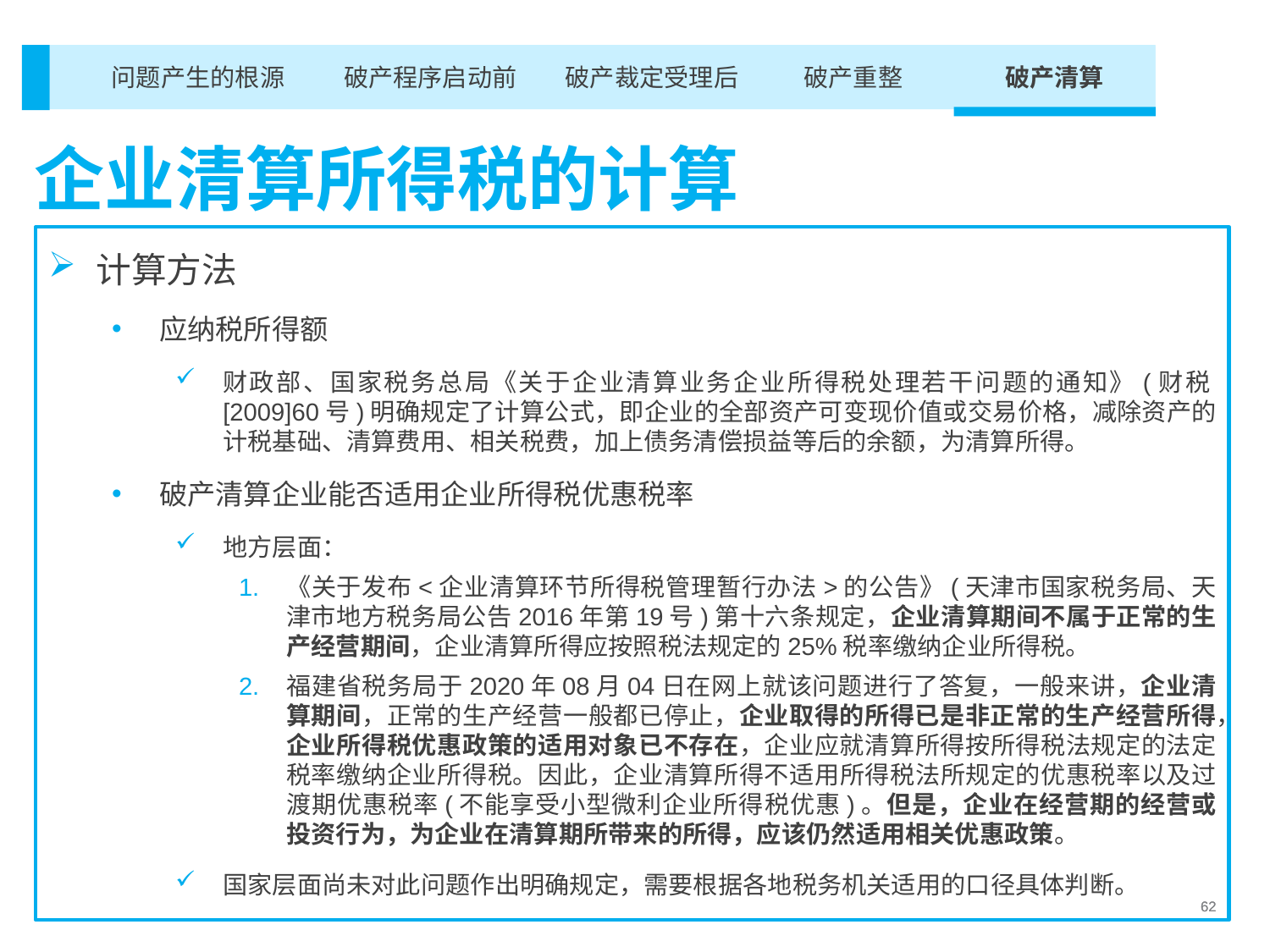

破产重整
破产清算
破产裁定受理后
破产程序启动前
问题产生的根源

企业清算所得税的计算
计算方法
应纳税所得额
财政部、国家税务总局《关于企业清算业务企业所得税处理若干问题的通知》(财税[2009]60号)明确规定了计算公式，即企业的全部资产可变现价值或交易价格，减除资产的计税基础、清算费用、相关税费，加上债务清偿损益等后的余额，为清算所得。
破产清算企业能否适用企业所得税优惠税率
地方层面：
《关于发布<企业清算环节所得税管理暂行办法>的公告》(天津市国家税务局、天津市地方税务局公告2016年第19号)第十六条规定，企业清算期间不属于正常的生产经营期间，企业清算所得应按照税法规定的25%税率缴纳企业所得税。
福建省税务局于2020年08月04日在网上就该问题进行了答复，一般来讲，企业清算期间，正常的生产经营一般都已停止，企业取得的所得已是非正常的生产经营所得，企业所得税优惠政策的适用对象已不存在，企业应就清算所得按所得税法规定的法定税率缴纳企业所得税。因此，企业清算所得不适用所得税法所规定的优惠税率以及过渡期优惠税率(不能享受小型微利企业所得税优惠)。但是，企业在经营期的经营或投资行为，为企业在清算期所带来的所得，应该仍然适用相关优惠政策。
国家层面尚未对此问题作出明确规定，需要根据各地税务机关适用的口径具体判断。
62
62